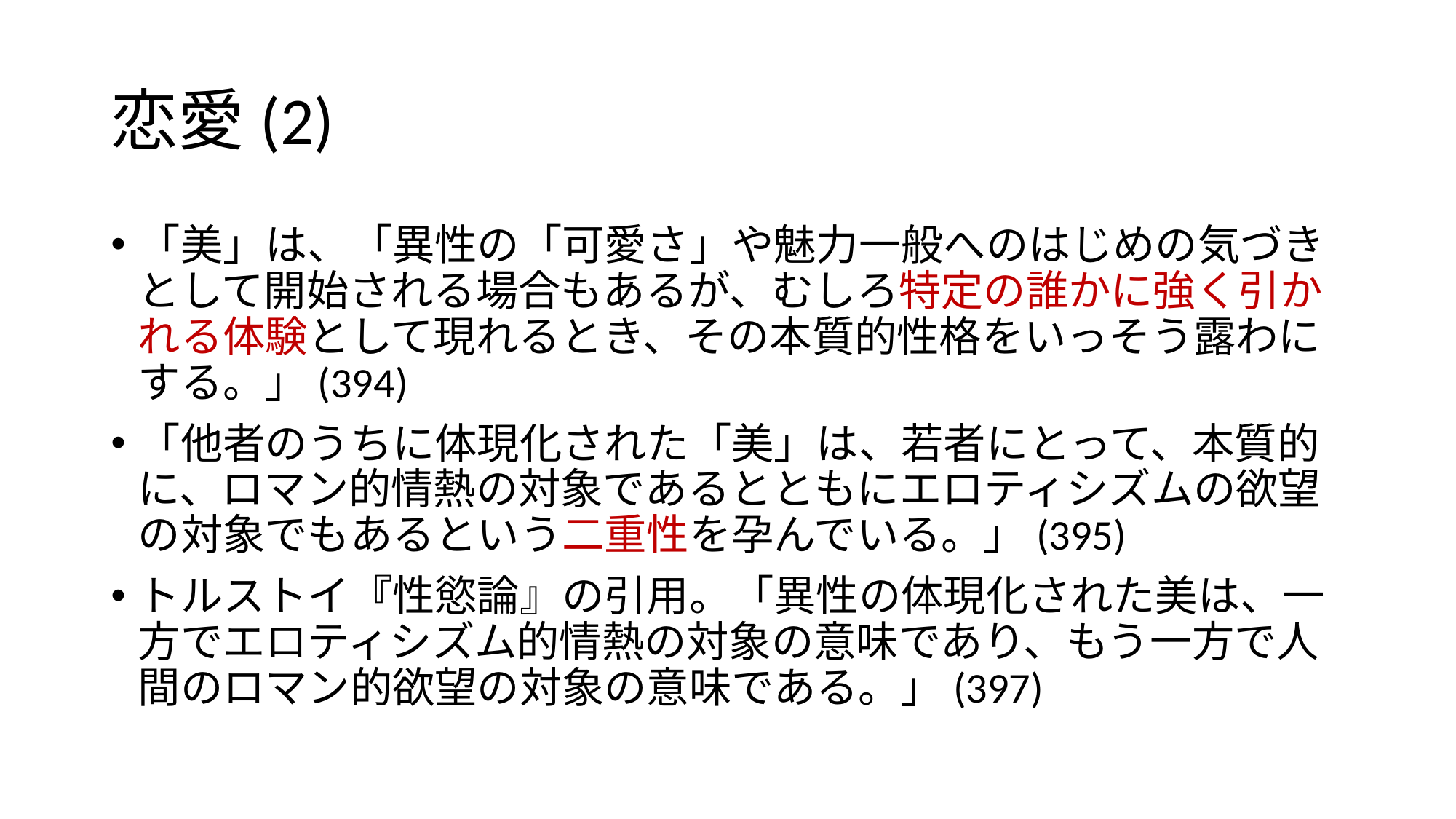

# 恋愛(2)
「美」は、「異性の「可愛さ」や魅力一般へのはじめの気づきとして開始される場合もあるが、むしろ特定の誰かに強く引かれる体験として現れるとき、その本質的性格をいっそう露わにする。」(394)
「他者のうちに体現化された「美」は、若者にとって、本質的に、ロマン的情熱の対象であるとともにエロティシズムの欲望の対象でもあるという二重性を孕んでいる。」(395)
トルストイ『性慾論』の引用。「異性の体現化された美は、一方でエロティシズム的情熱の対象の意味であり、もう一方で人間のロマン的欲望の対象の意味である。」(397)